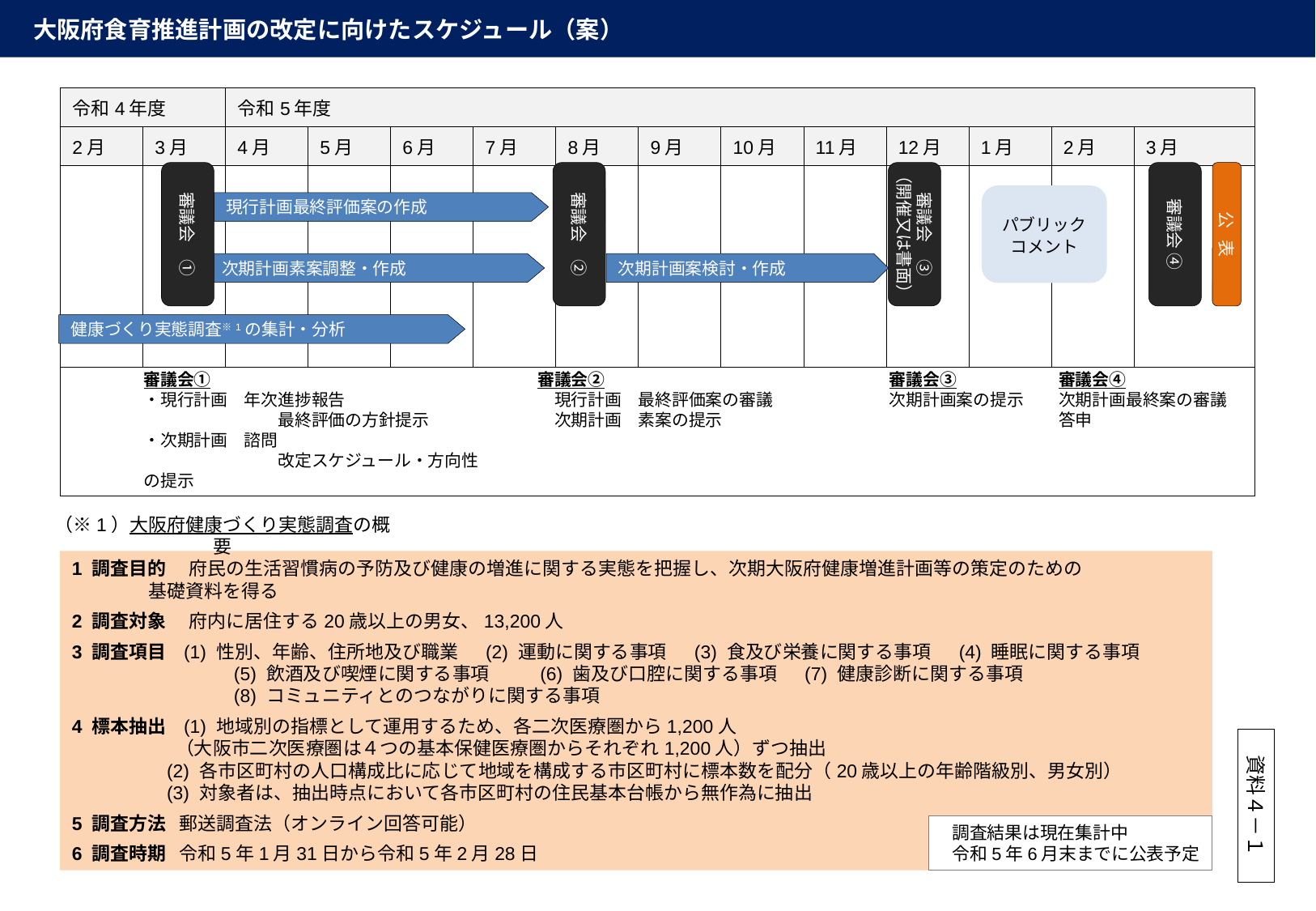

大阪府食育推進計画の改定に向けたスケジュール（案）
| 令和4年度 |  | 令和5年度 |  |  |  |  |  |  |  |  |  |  |  |
| --- | --- | --- | --- | --- | --- | --- | --- | --- | --- | --- | --- | --- | --- |
| 2月 | 3月 | 4月 | 5月 | 6月 | 7月 | 8月 | 9月 | 10月 | 11月 | 12月 | 1月 | 2月 | 3月 |
|  |  |  |  |  |  |  |  |  |  |  |  |  |  |
|  |  |  |  |  |  |  |  |  |  |  |  |  |  |
審議会　①
審議会　②
審議会　③
（開催又は書面）
審議会 ④
公   表
パブリック
コメント
現行計画最終評価案の作成
次期計画素案調整・作成
次期計画案検討・作成
健康づくり実態調査※1の集計・分析
審議会①
・現行計画　年次進捗報告
　　　　　　　　最終評価の方針提示
・次期計画　諮問
　　　　　　　　改定スケジュール・方向性の提示
審議会②
　現行計画　最終評価案の審議
　次期計画　素案の提示
審議会③
次期計画案の提示
審議会④
次期計画最終案の審議
答申
（※1）大阪府健康づくり実態調査の概要
1 調査目的　 府民の生活習慣病の予防及び健康の増進に関する実態を把握し、次期大阪府健康増進計画等の策定のための
                 基礎資料を得る

2 調査対象　 府内に居住する20歳以上の男女、13,200人

3 調査項目   (1) 性別、年齢、住所地及び職業　 (2) 運動に関する事項　 (3) 食及び栄養に関する事項　 (4) 睡眠に関する事項
　　　　　　　　  (5) 飲酒及び喫煙に関する事項　　  (6) 歯及び口腔に関する事項　 (7) 健康診断に関する事項
　　　　　　　　  (8) コミュニティとのつながりに関する事項

4 標本抽出   (1) 地域別の指標として運用するため、各二次医療圏から1,200人
                   　（大阪市二次医療圏は４つの基本保健医療圏からそれぞれ1,200人）ずつ抽出
                  (2) 各市区町村の人口構成比に応じて地域を構成する市区町村に標本数を配分（20歳以上の年齢階級別、男女別）
                  (3) 対象者は、抽出時点において各市区町村の住民基本台帳から無作為に抽出

5 調査方法   郵送調査法（オンライン回答可能）

6 調査時期   令和5年1月31日から令和5年2月28日
資料４－１
  調査結果は現在集計中
  令和5年6月末までに公表予定